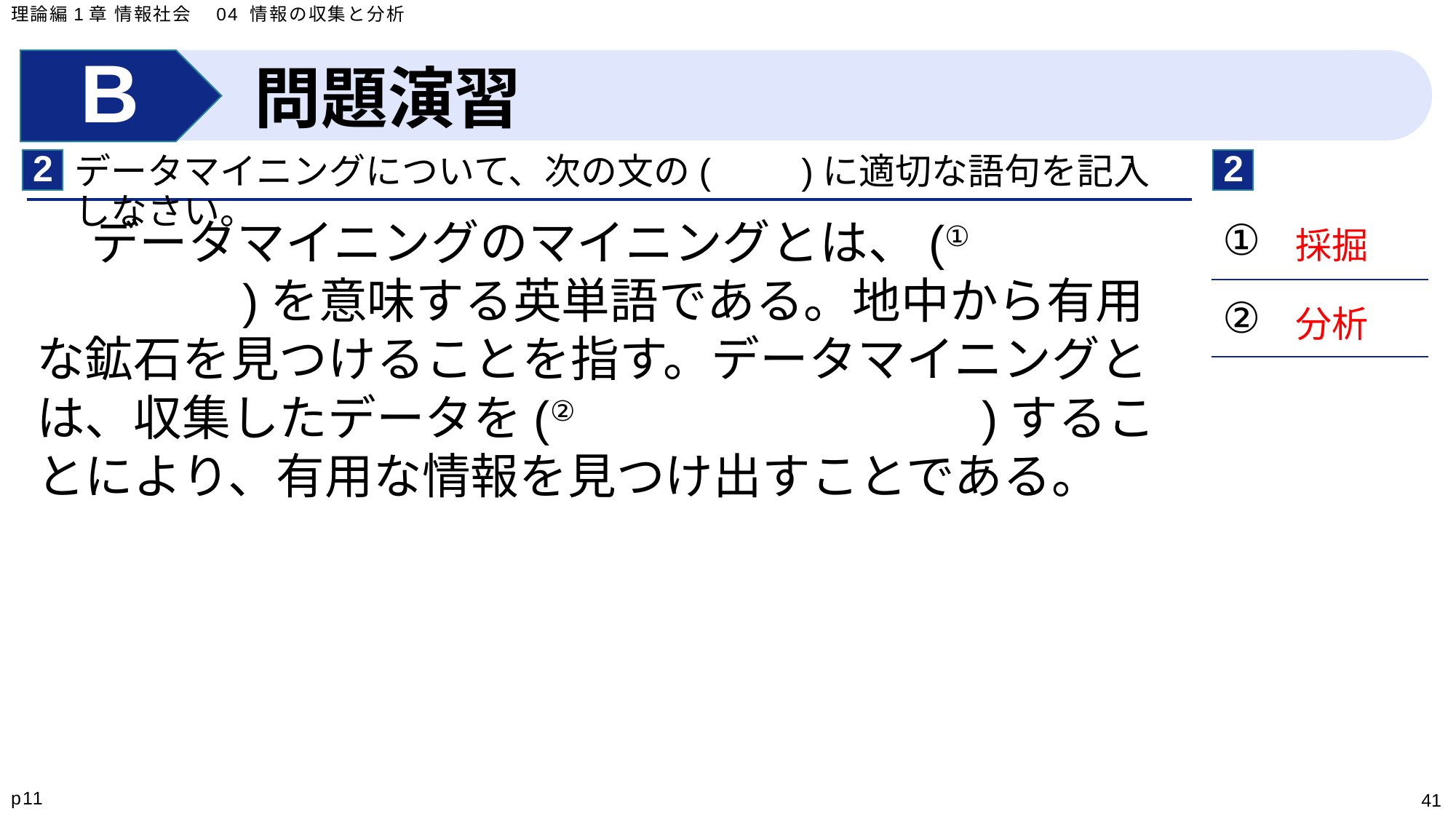

理論編1章 情報社会　04 情報の収集と分析
問題演習
2
2
データマイニングについて、次の文の(　　)に適切な語句を記入しなさい。
| ① |
| --- |
| ② |
データマイニングのマイニングとは、(①　　　　　　　　)を意味する英単語である。地中から有用な鉱石を見つけることを指す。データマイニングとは、収集したデータを(②　　　　　　　　)することにより、有用な情報を見つけ出すことである。
採掘
分析
p11
41